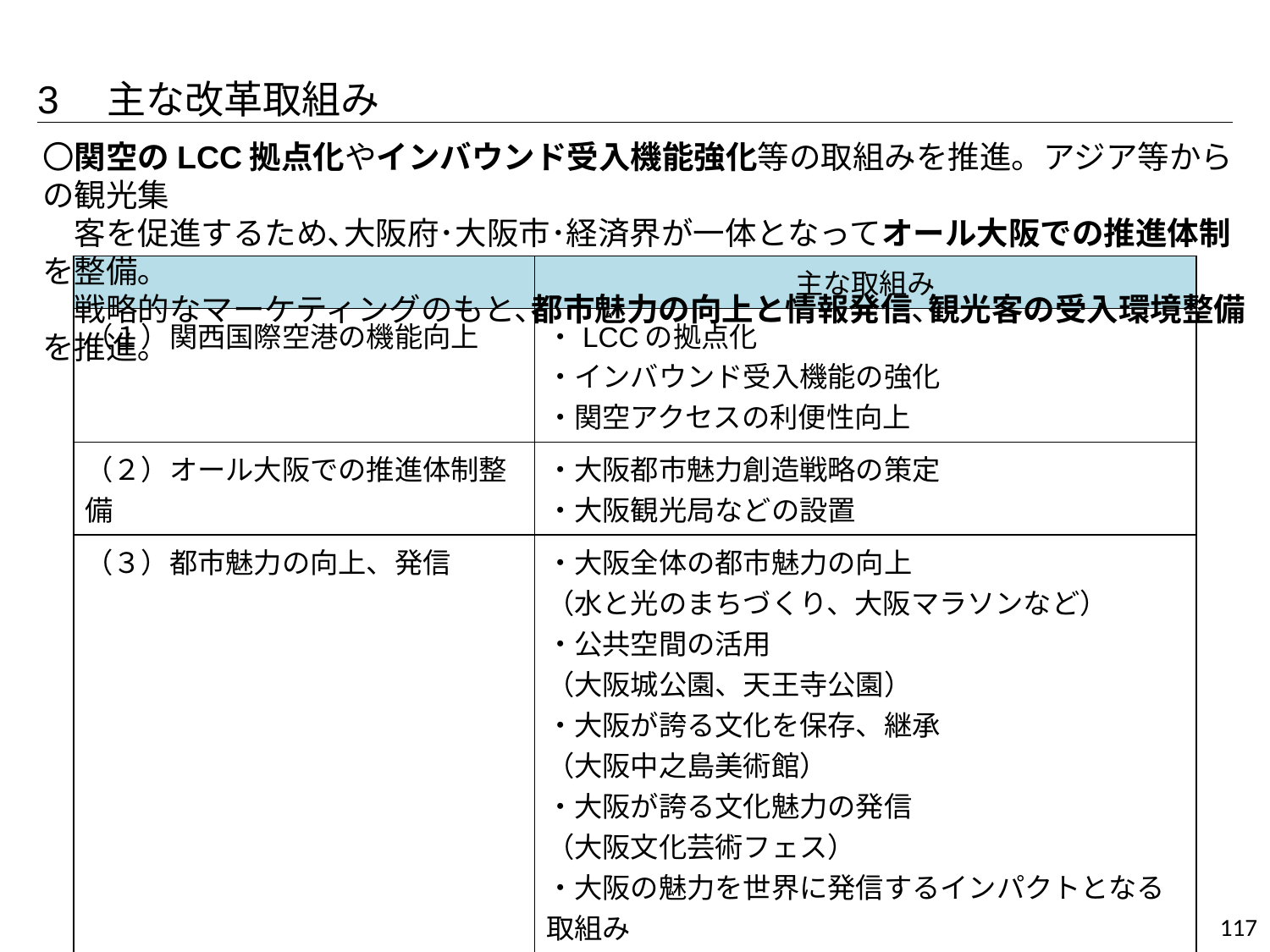

3　主な改革取組み
〇関空のLCC拠点化やインバウンド受入機能強化等の取組みを推進。アジア等からの観光集
　客を促進するため､大阪府･大阪市･経済界が一体となってオール大阪での推進体制を整備｡
　戦略的なマーケティングのもと､都市魅力の向上と情報発信､観光客の受入環境整備を推進｡
|  | 主な取組み |
| --- | --- |
| （１）関西国際空港の機能向上 | ・LCCの拠点化 ・インバウンド受入機能の強化 ・関空アクセスの利便性向上 |
| （２）オール大阪での推進体制整備 | ・大阪都市魅力創造戦略の策定 ・大阪観光局などの設置 |
| （３）都市魅力の向上、発信 | ・大阪全体の都市魅力の向上 （水と光のまちづくり、大阪マラソンなど） ・公共空間の活用 （大阪城公園、天王寺公園） ・大阪が誇る文化を保存、継承 （大阪中之島美術館） ・大阪が誇る文化魅力の発信 （大阪文化芸術フェス） ・大阪の魅力を世界に発信するインパクトとなる取組み （2025年国際博覧会、IR、G20サミット） |
| （４）観光客の受入環境整備 | ・インバウンドの受入環境の整備 （利便性向上、観光案内強化、特区民泊） |
117